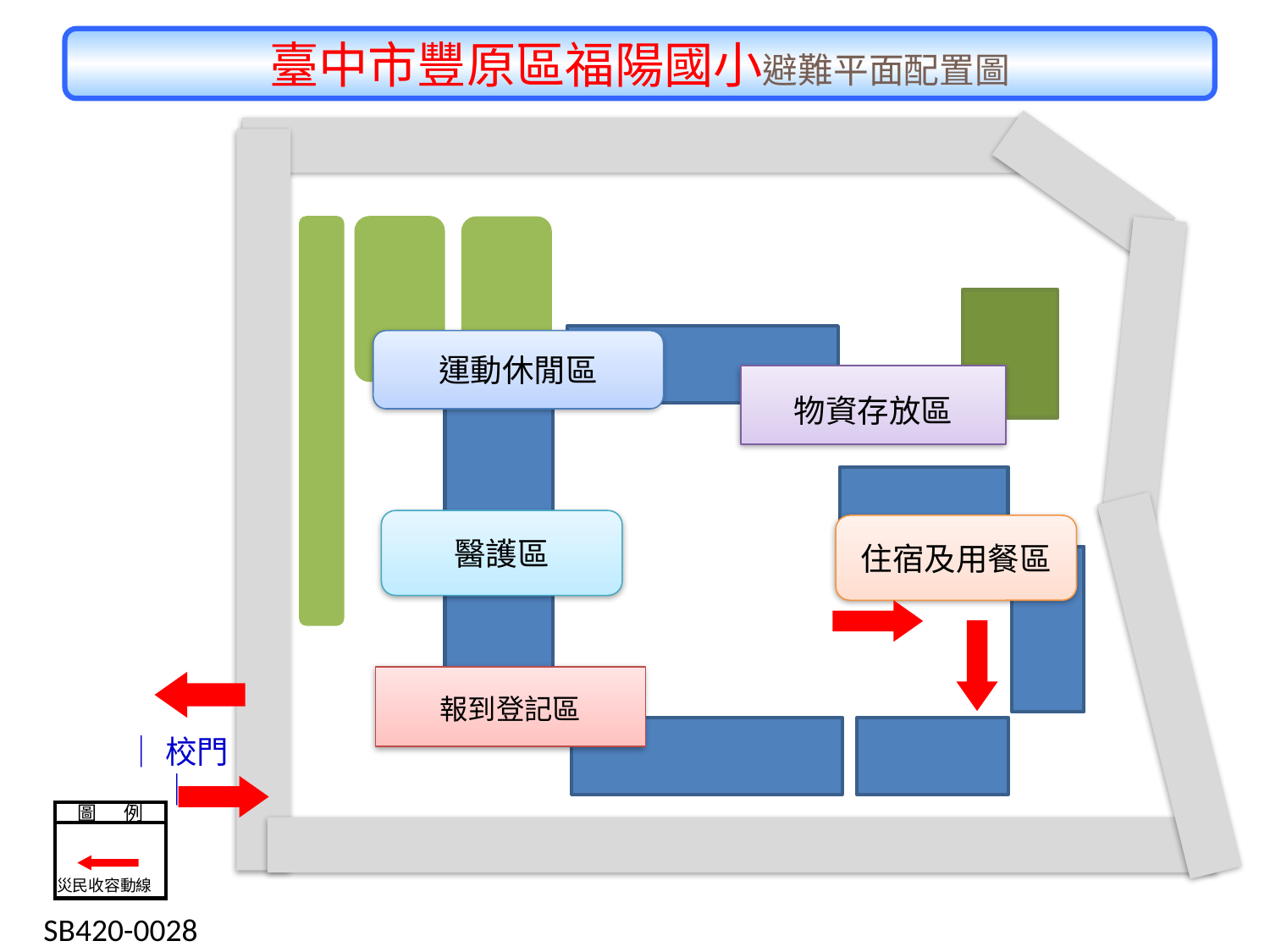

臺中市豐原區福陽國小避難平面配置圖

運動休閒區
物資存放區

醫護區
住宿及用餐區

報到登記區

│校門│

圖      例

災民收容動線
      SB420-0028